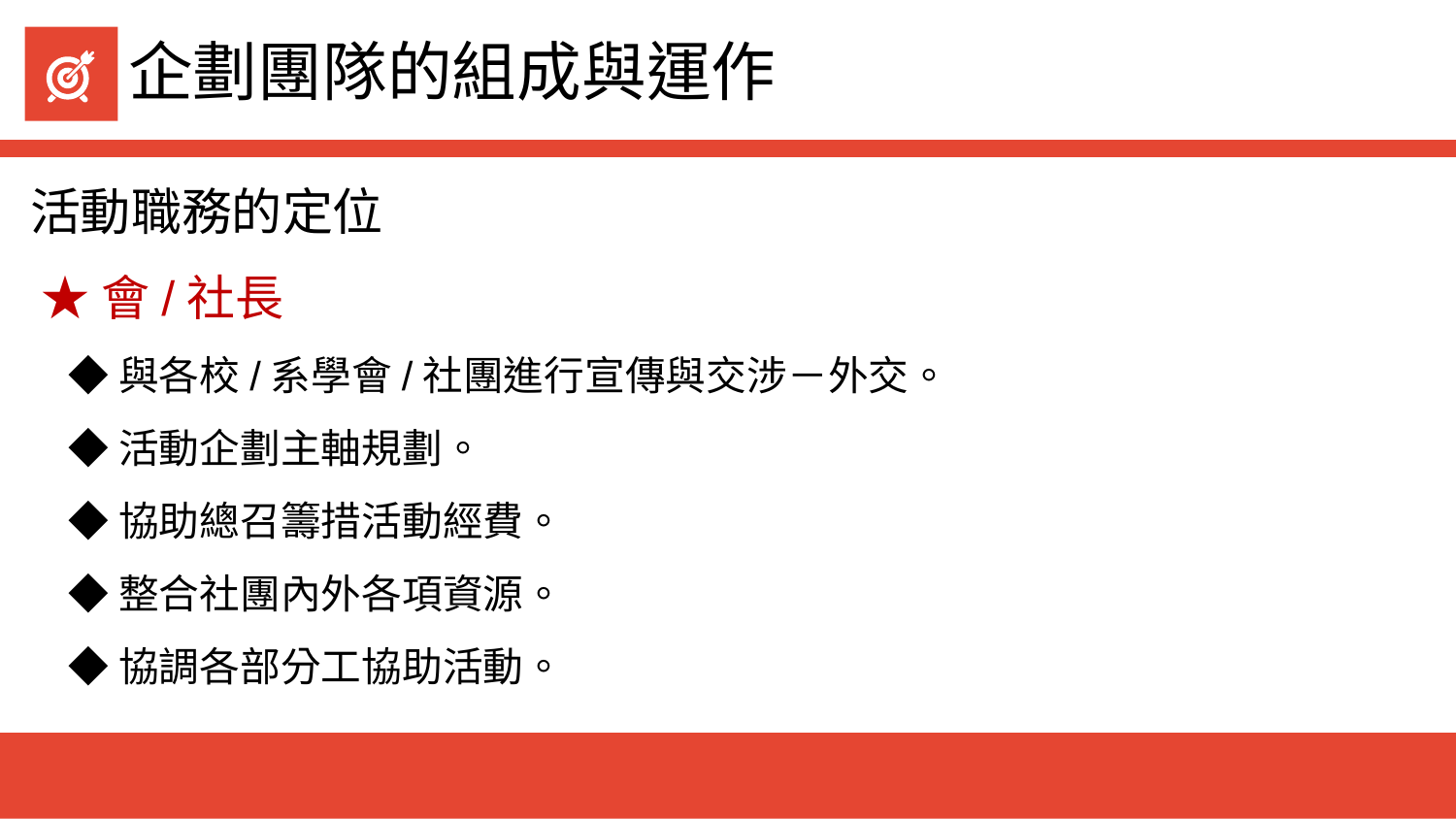

# 企劃團隊的組成與運作

活動職務的定位
★會/社長
   ◆與各校/系學會/社團進行宣傳與交涉－外交。
   ◆活動企劃主軸規劃。
   ◆協助總召籌措活動經費。
   ◆整合社團內外各項資源。
   ◆協調各部分工協助活動。